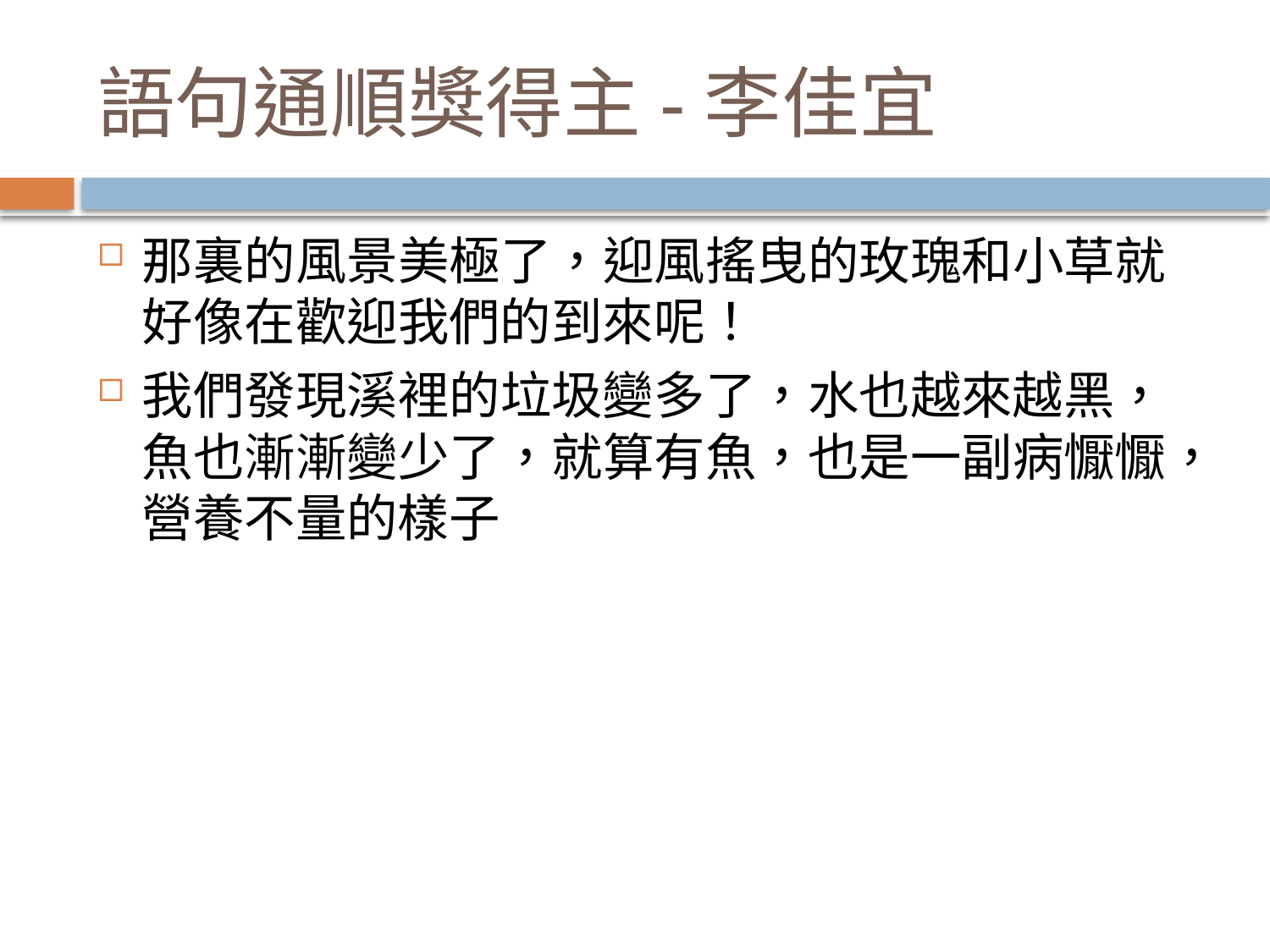

# 語句通順獎得主-李佳宜
那裏的風景美極了，迎風搖曳的玫瑰和小草就好像在歡迎我們的到來呢！
我們發現溪裡的垃圾變多了，水也越來越黑，魚也漸漸變少了，就算有魚，也是一副病懨懨，營養不量的樣子